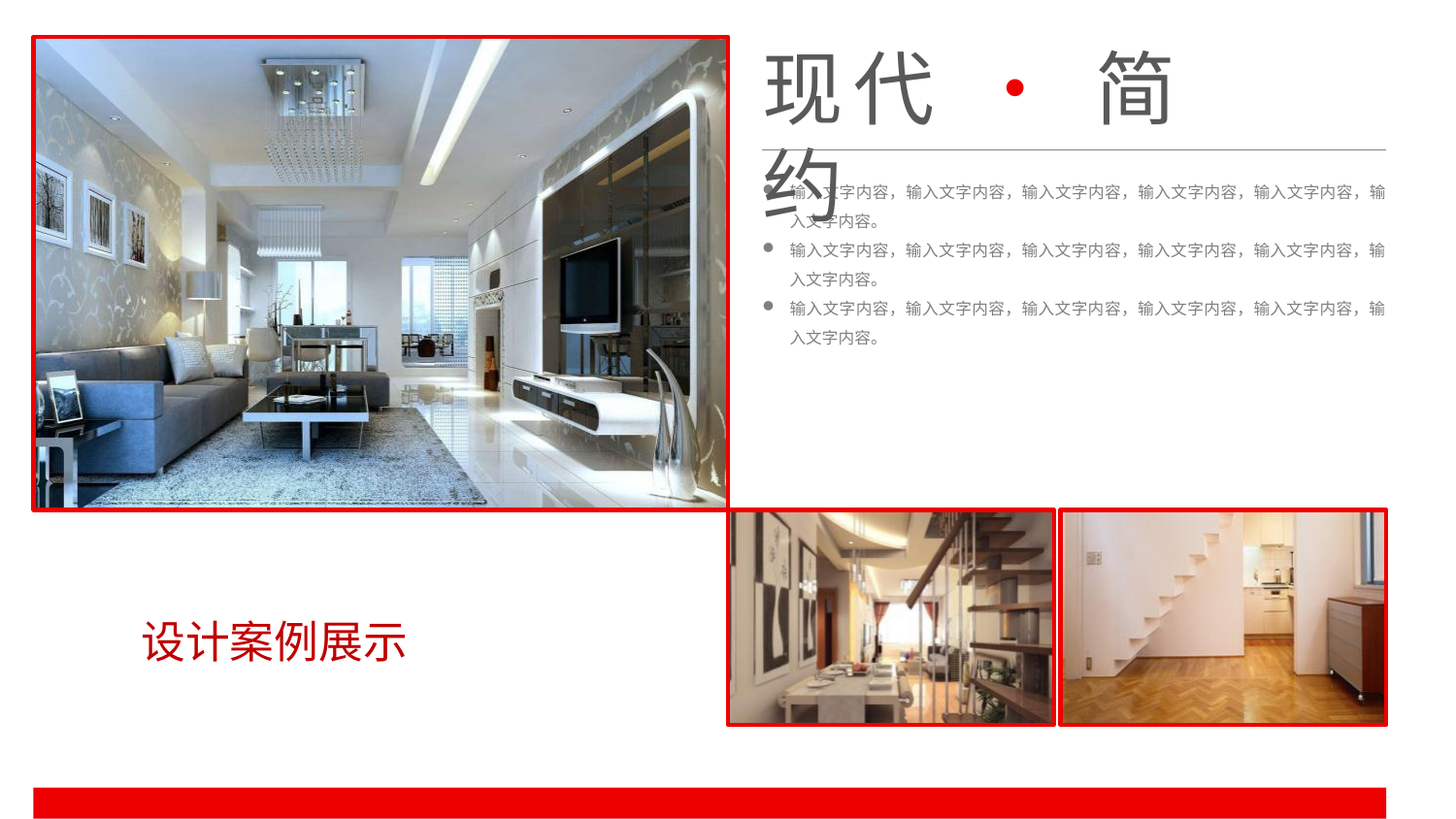

现代 • 简约
输入文字内容，输入文字内容，输入文字内容，输入文字内容，输入文字内容，输入文字内容。
输入文字内容，输入文字内容，输入文字内容，输入文字内容，输入文字内容，输入文字内容。
输入文字内容，输入文字内容，输入文字内容，输入文字内容，输入文字内容，输入文字内容。

设计案例展示